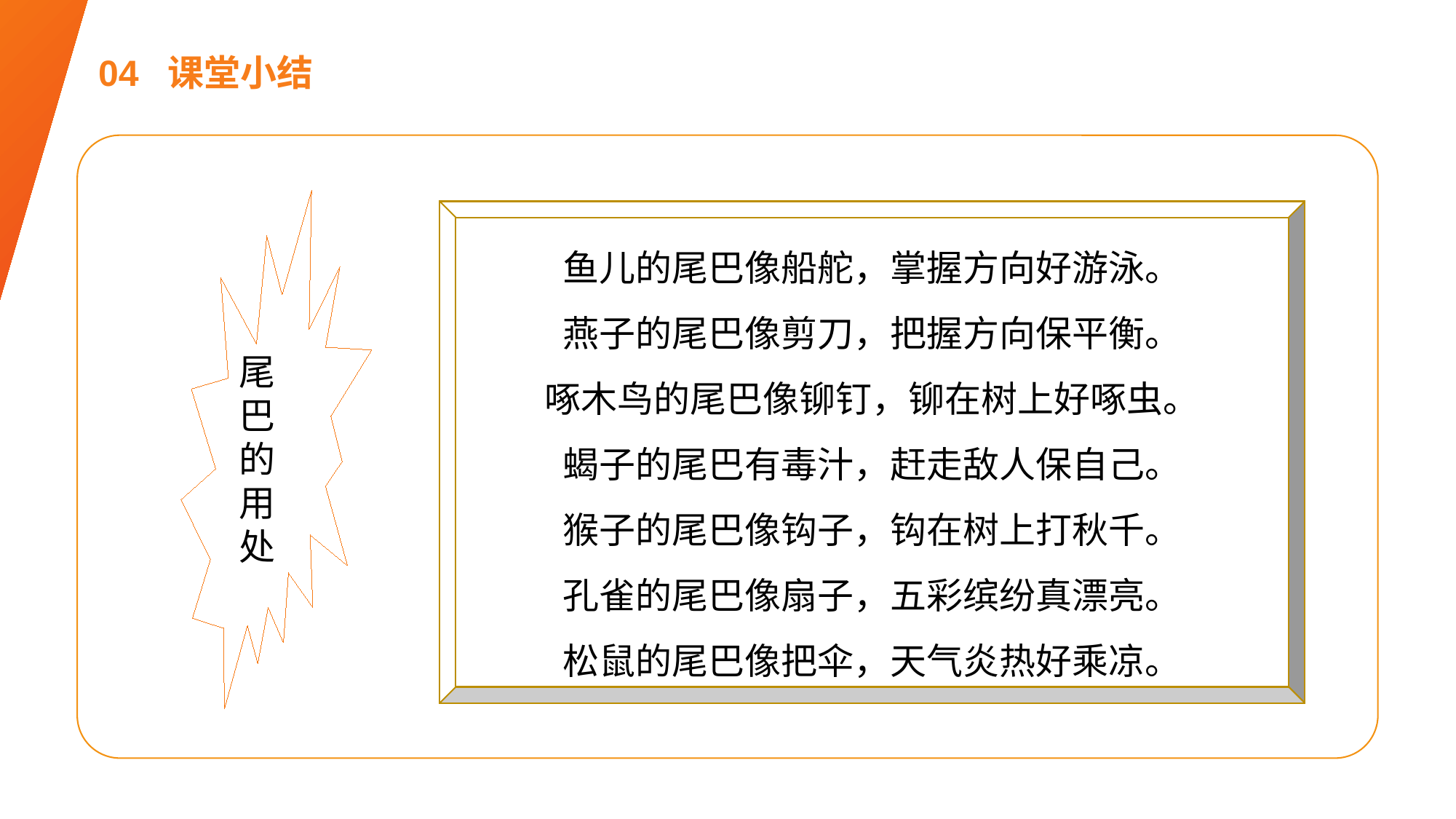

04  课堂小结
尾巴的用处
鱼儿的尾巴像船舵，掌握方向好游泳。
燕子的尾巴像剪刀，把握方向保平衡。
啄木鸟的尾巴像铆钉，铆在树上好啄虫。
蝎子的尾巴有毒汁，赶走敌人保自己。
猴子的尾巴像钩子，钩在树上打秋千。
孔雀的尾巴像扇子，五彩缤纷真漂亮。
松鼠的尾巴像把伞，天气炎热好乘凉。